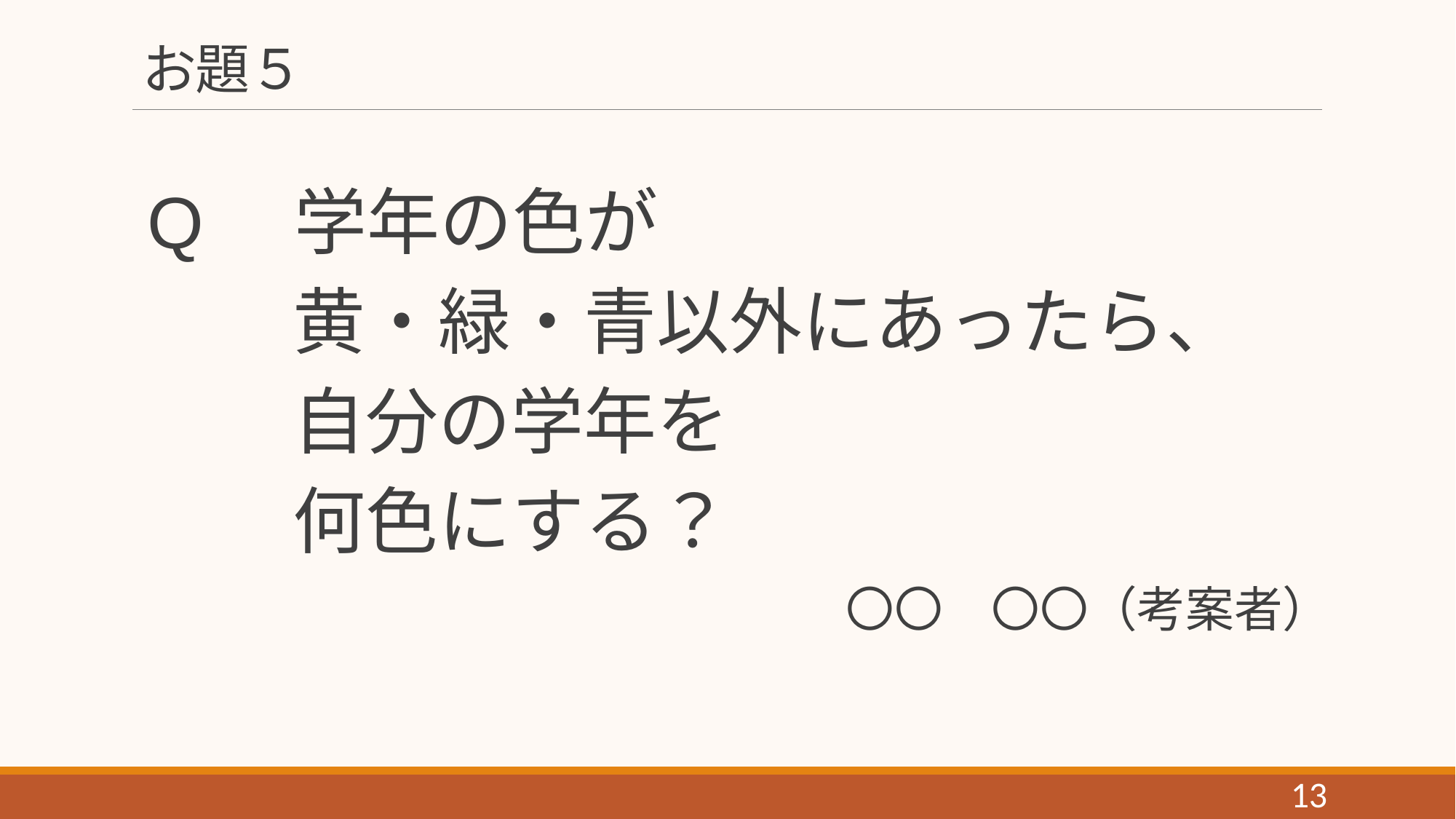

# お題５
Q　学年の色が
　　黄・緑・青以外にあったら、
　　自分の学年を
　　何色にする？
〇〇　〇〇（考案者）
13